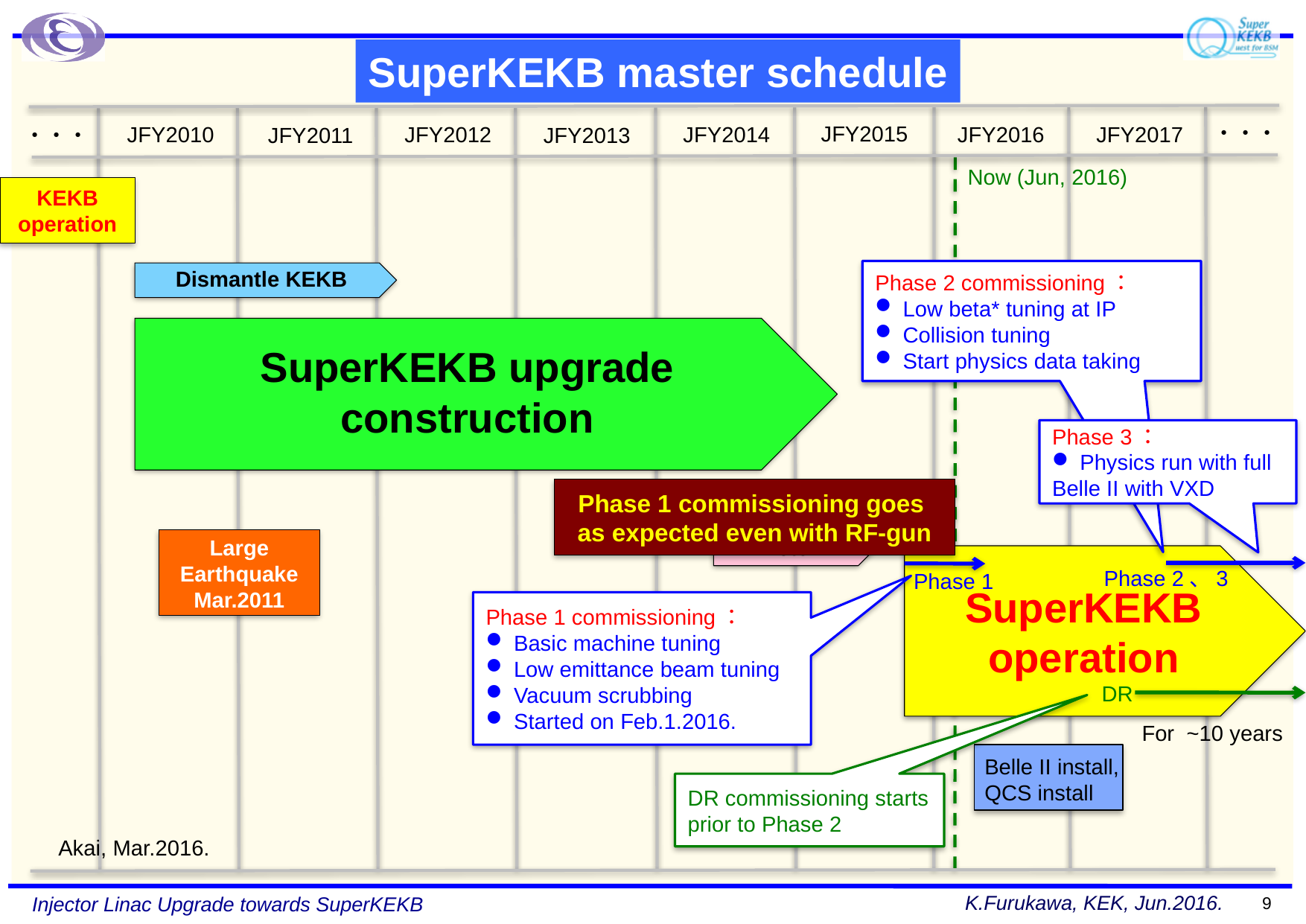

SuperKEKB master schedule
・・・
JFY2015
JFY2016
JFY2014
JFY2012
JFY2010
JFY2017
JFY2013
・・・
JFY2011
Now (Jun, 2016)
KEKB operation
Phase 2 commissioning：
 Low beta* tuning at IP
 Collision tuning
 Start physics data taking
Dismantle KEKB
SuperKEKB upgrade construction
Phase 3：
 Physics run with full Belle II with VXD
Phase 1 commissioning goes
as expected even with RF-gun
Startup, conditioning, etc.
Large Earthquake
Mar.2011
SuperKEKB operation
Phase 2、3
Phase 1
Phase 1 commissioning：
 Basic machine tuning
 Low emittance beam tuning
 Vacuum scrubbing
 Started on Feb.1.2016.
DR
For  ~10 years

Belle II install,
QCS install
DR commissioning starts prior to Phase 2
Akai, Mar.2016.
9